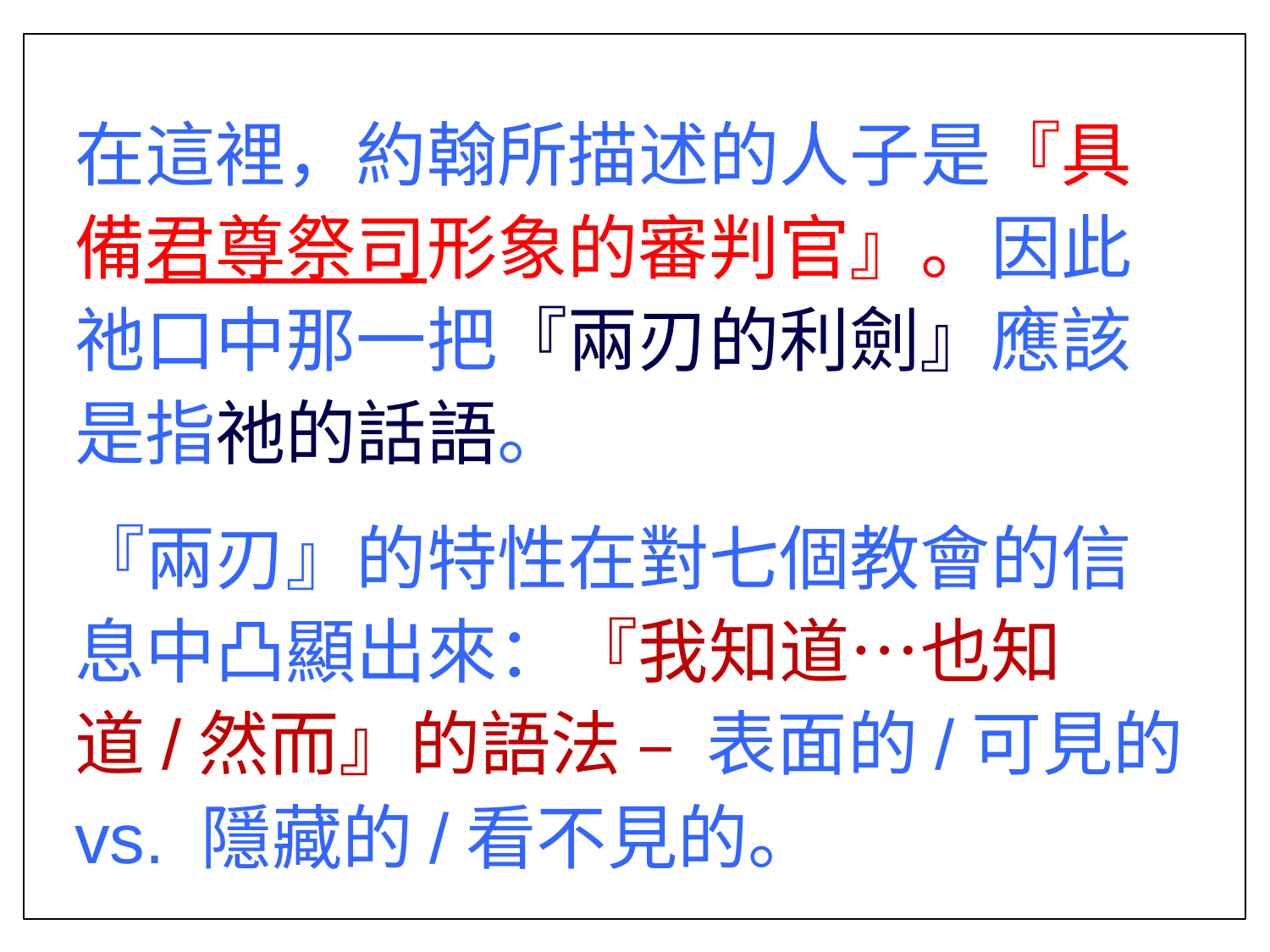

在這裡，約翰所描述的人子是『具備君尊祭司形象的審判官』。因此祂口中那一把『兩刃的利劍』應該是指祂的話語。
『兩刃』的特性在對七個教會的信息中凸顯出來：『我知道…也知道/然而』的語法 –  表面的/可見的 vs. 隱藏的/看不見的。